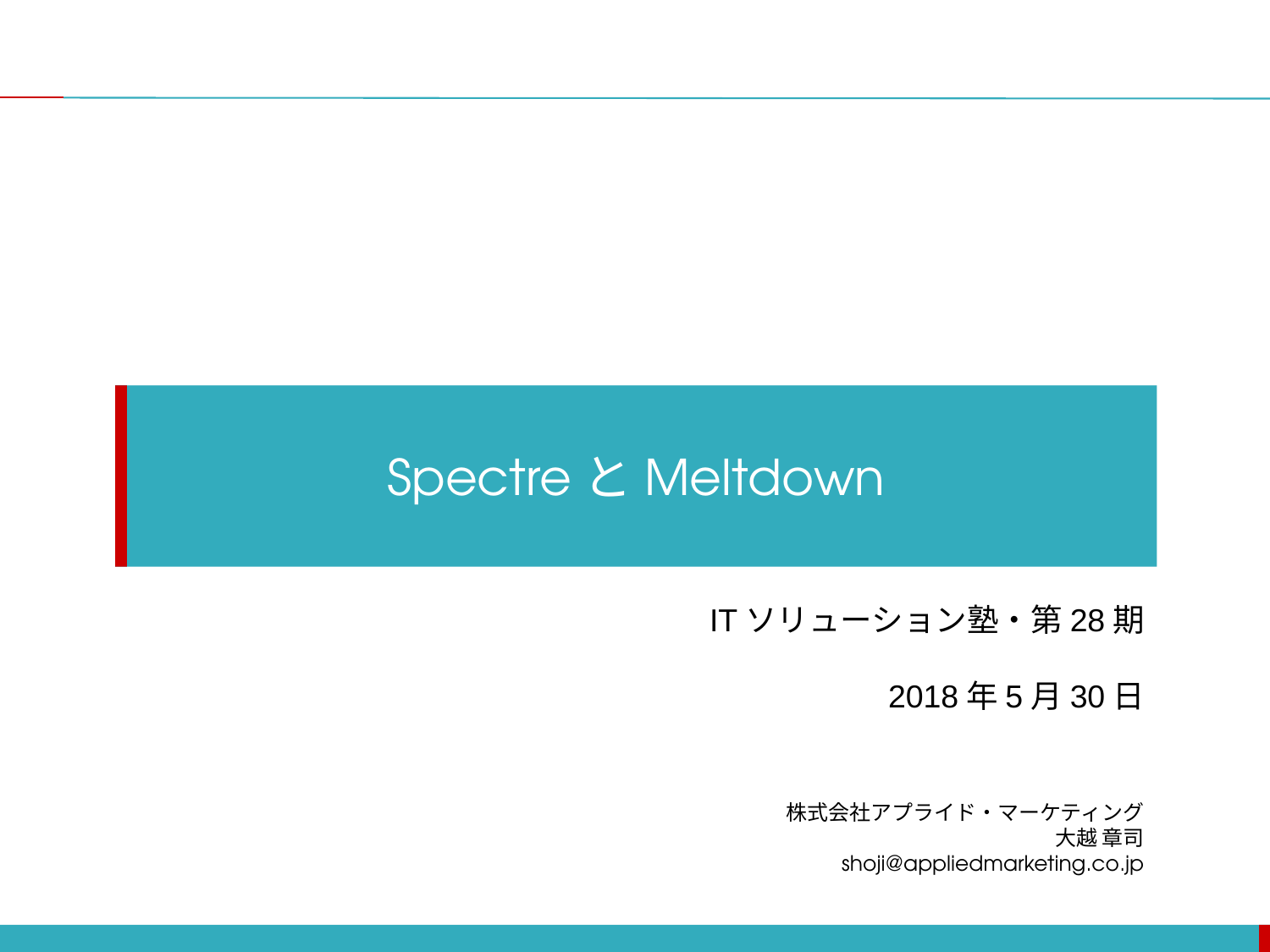

SpectreとMeltdown
ITソリューション塾・第28期

2018年5月30日
株式会社アプライド・マーケティング
大越 章司
shoji@appliedmarketing.co.jp